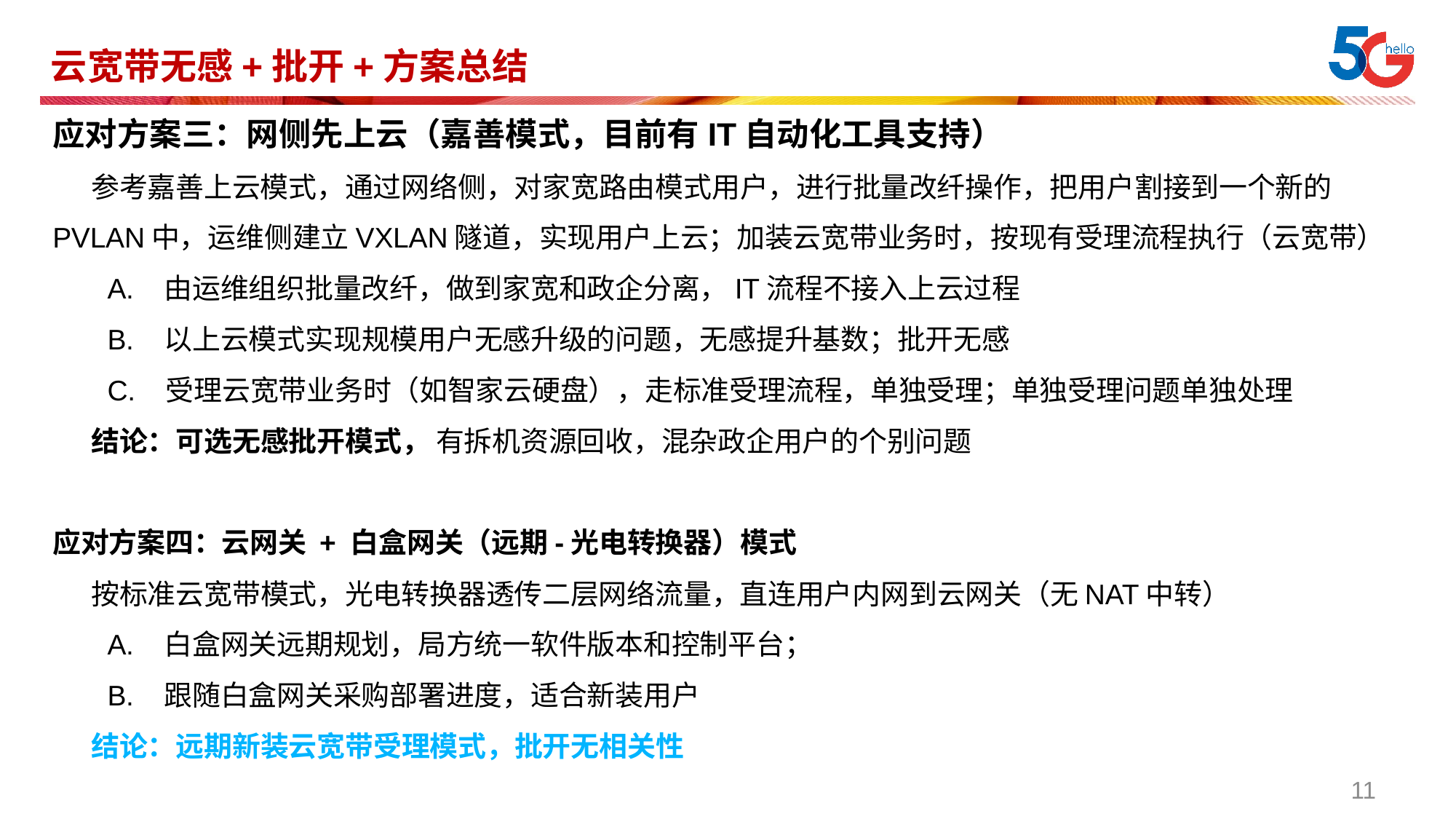

# 云宽带无感+批开+方案总结
应对方案三：网侧先上云（嘉善模式，目前有IT自动化工具支持）
     参考嘉善上云模式，通过网络侧，对家宽路由模式用户，进行批量改纤操作，把用户割接到一个新的PVLAN中，运维侧建立VXLAN隧道，实现用户上云；加装云宽带业务时，按现有受理流程执行（云宽带）
       A.   由运维组织批量改纤，做到家宽和政企分离，IT流程不接入上云过程
       B.   以上云模式实现规模用户无感升级的问题，无感提升基数；批开无感
       C.   受理云宽带业务时（如智家云硬盘），走标准受理流程，单独受理；单独受理问题单独处理
     结论：可选无感批开模式， 有拆机资源回收，混杂政企用户的个别问题

应对方案四：云网关 + 白盒网关（远期-光电转换器）模式
     按标准云宽带模式，光电转换器透传二层网络流量，直连用户内网到云网关（无NAT中转）
       A.   白盒网关远期规划，局方统一软件版本和控制平台；
       B.   跟随白盒网关采购部署进度，适合新装用户
     结论：远期新装云宽带受理模式，批开无相关性